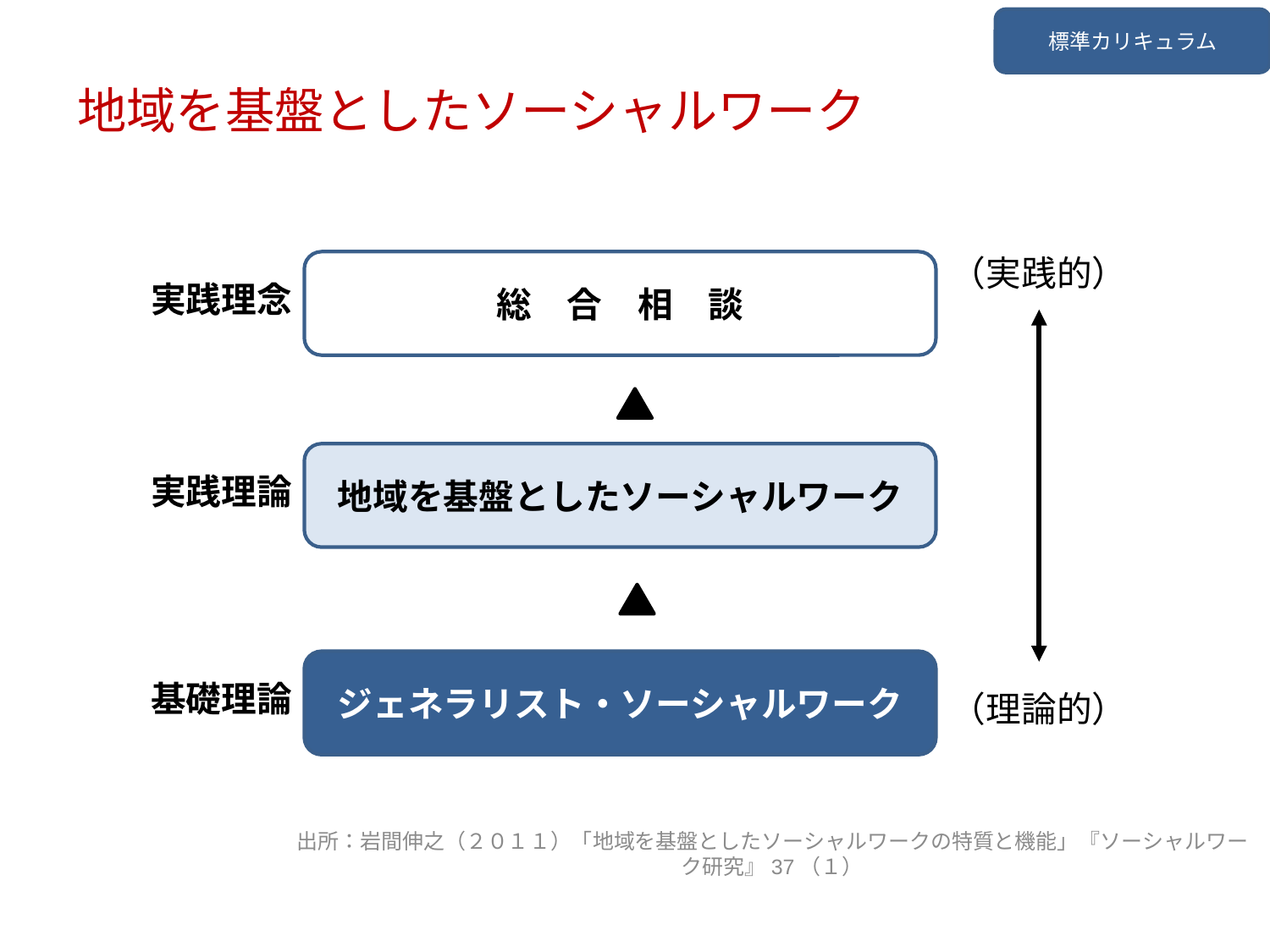

標準カリキュラム
地域を基盤としたソーシャルワーク
（実践的）
実践理念
総　合　相　談

実践理論
地域を基盤としたソーシャルワーク

基礎理論
（理論的）
ジェネラリスト・ソーシャルワーク
出所：岩間伸之（２０１１）「地域を基盤としたソーシャルワークの特質と機能」『ソーシャルワーク研究』37（１）